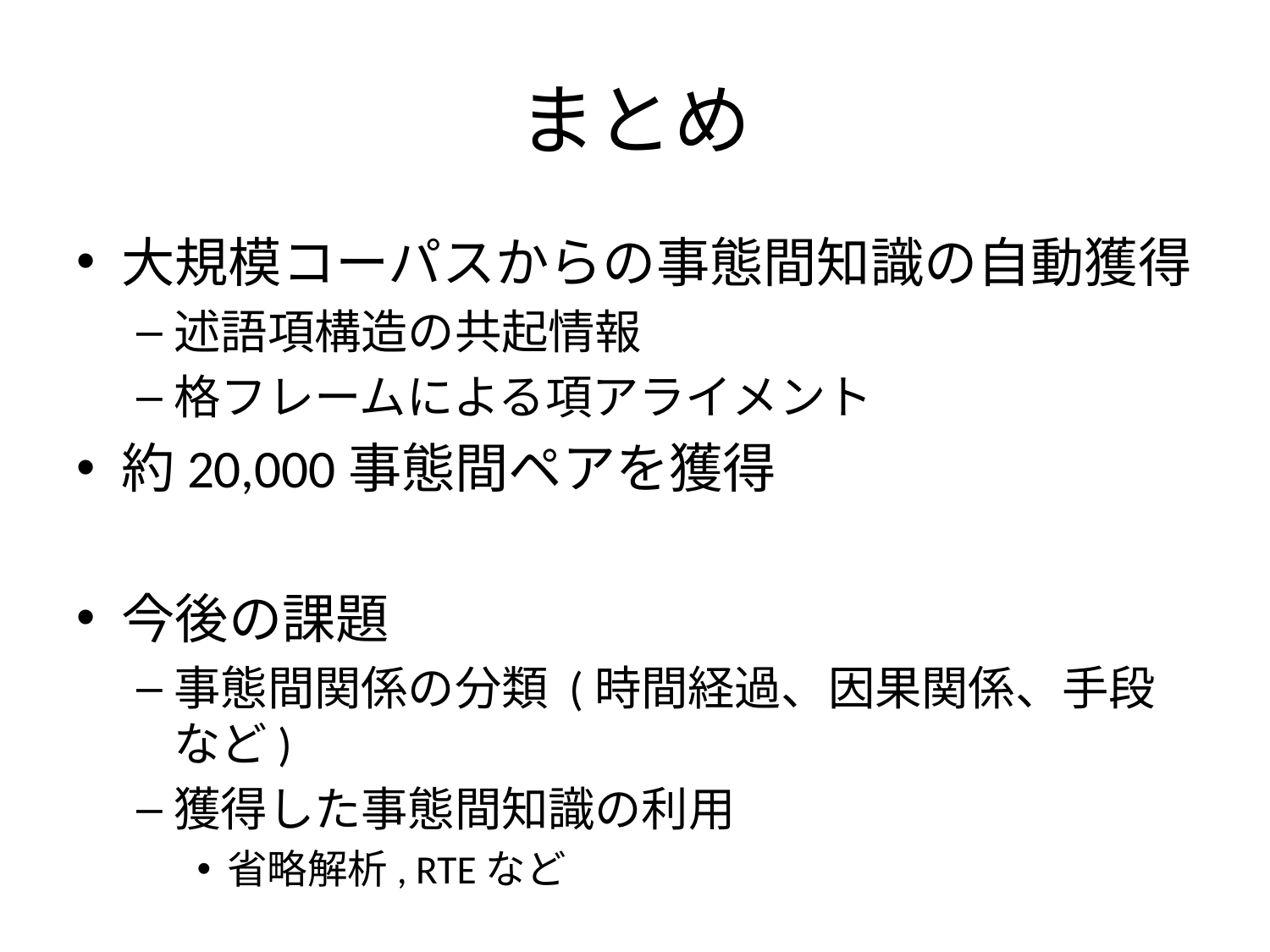

# まとめ
大規模コーパスからの事態間知識の自動獲得
述語項構造の共起情報
格フレームによる項アライメント
約20,000事態間ペアを獲得

今後の課題
事態間関係の分類 (時間経過、因果関係、手段など)
獲得した事態間知識の利用
省略解析, RTEなど